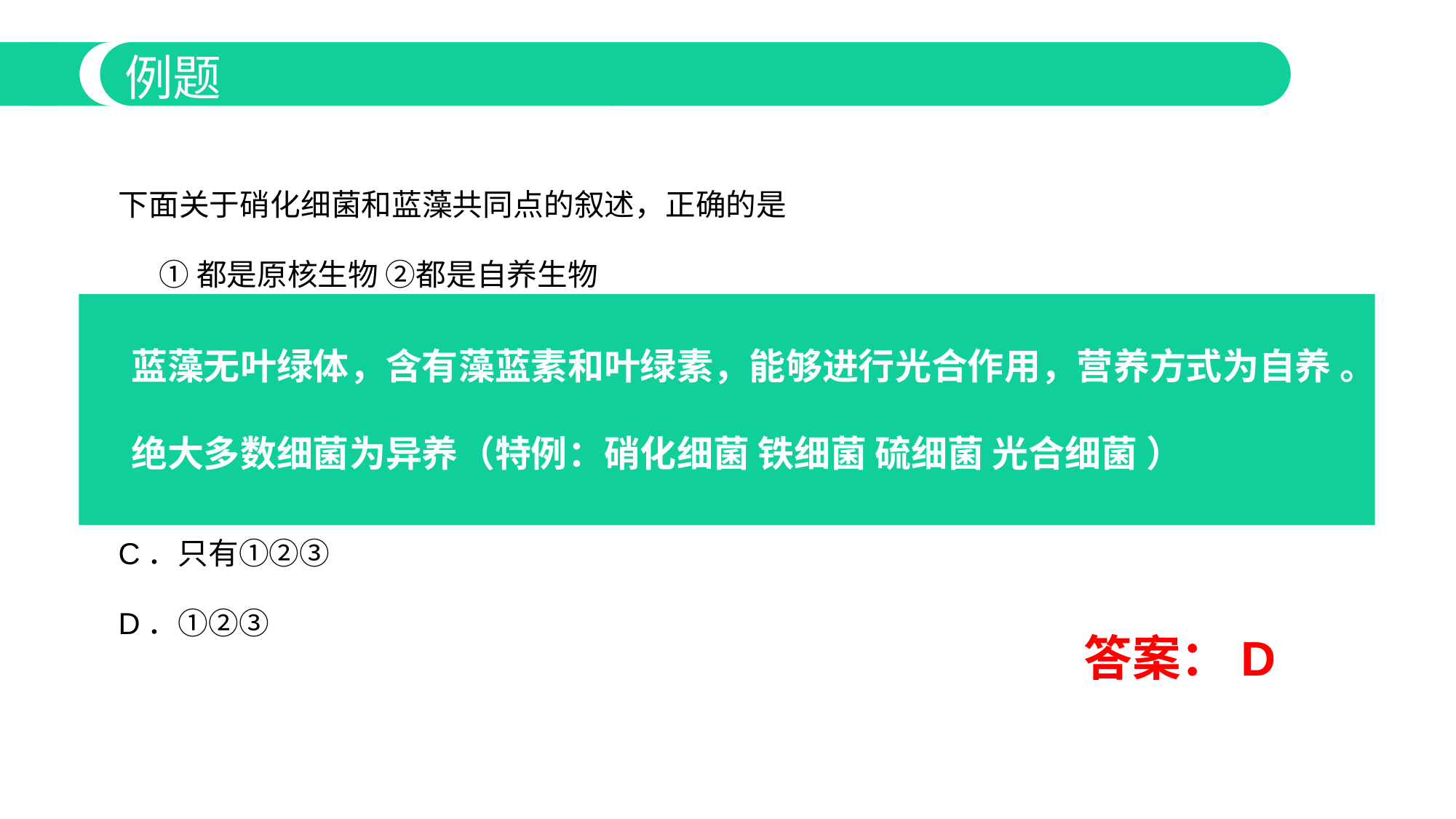

例题
下面关于硝化细菌和蓝藻共同点的叙述，正确的是
      ①都是原核生物 ②都是自养生物
      ③都是单细胞生物 ④都是需氧型生物
A．只有①
B．只有①②
C．只有①②③
D．①②③
    蓝藻无叶绿体，含有藻蓝素和叶绿素，能够进行光合作用，营养方式为自养 。
    绝大多数细菌为异养（特例：硝化细菌 铁细菌 硫细菌 光合细菌 ）
答案：D